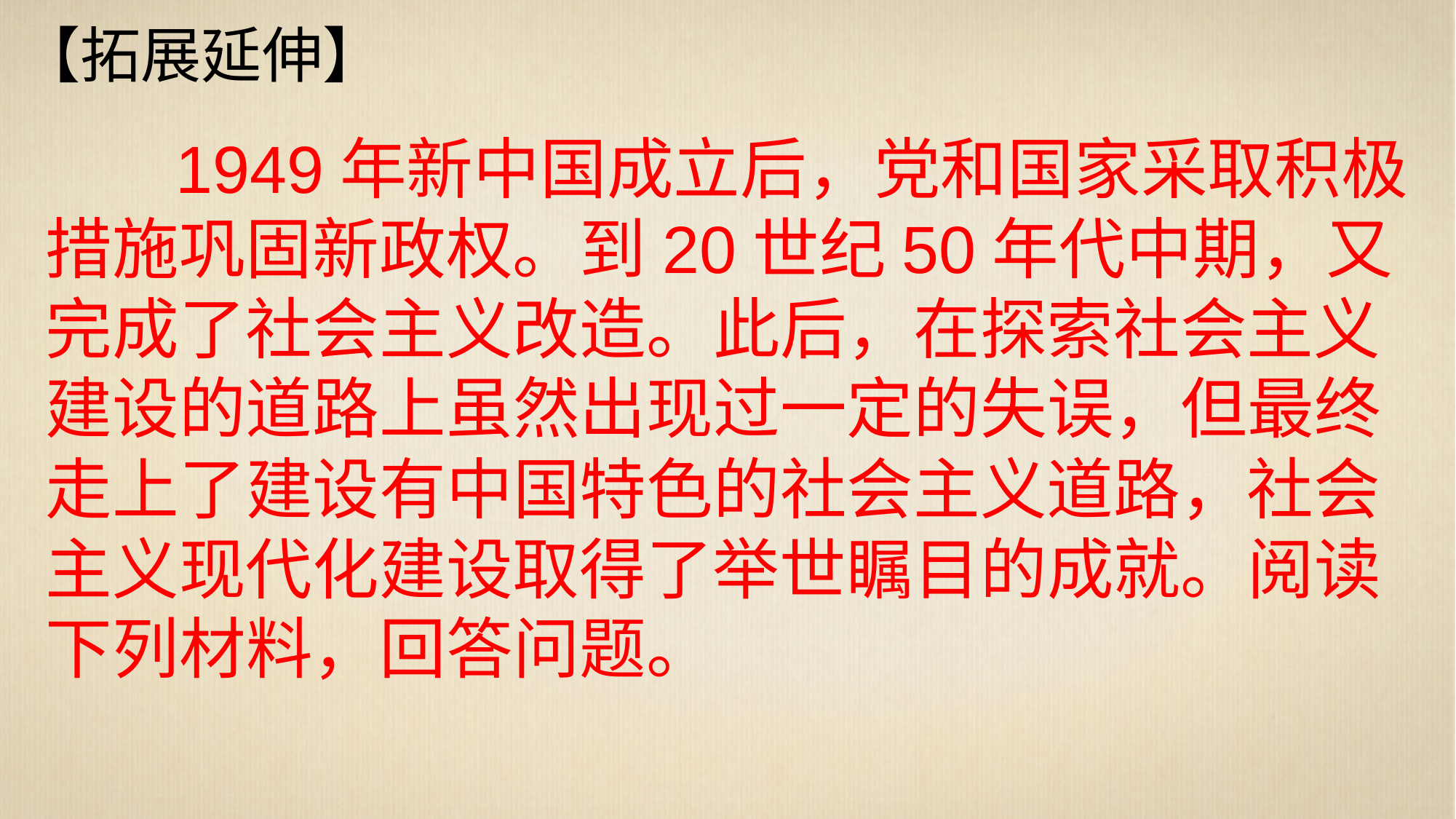

【拓展延伸】
       1949年新中国成立后，党和国家采取积极措施巩固新政权。到20世纪50年代中期，又完成了社会主义改造。此后，在探索社会主义建设的道路上虽然出现过一定的失误，但最终走上了建设有中国特色的社会主义道路，社会主义现代化建设取得了举世瞩目的成就。阅读下列材料，回答问题。